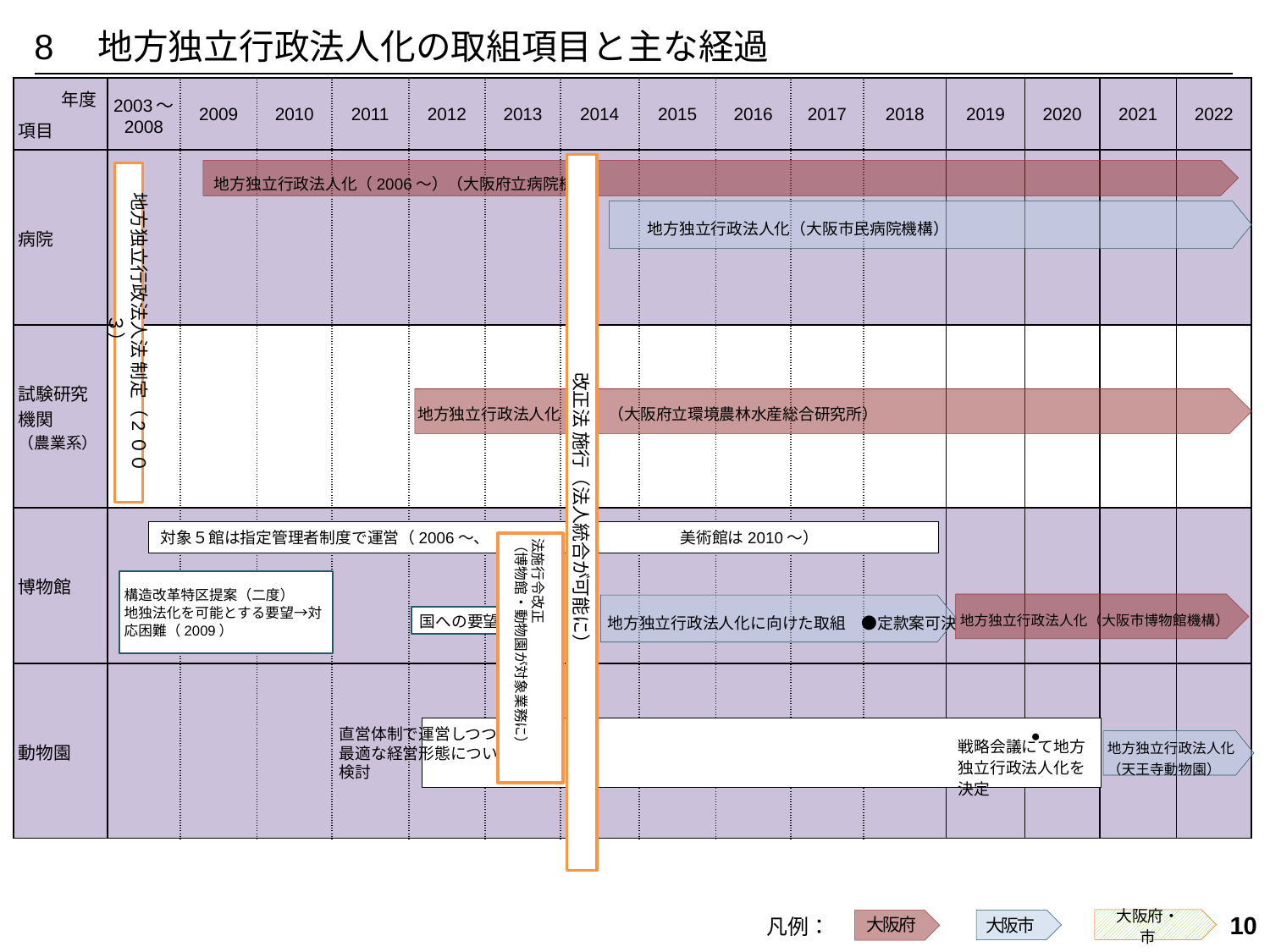

8　地方独立行政法人化の取組項目と主な経過
|  | 2003～ 2008 | 2009 | 2010 | 2011 | 2012 | 2013 | 2014 | 2015 | 2016 | 2017 | 2018 | 2019 | 2020 | 2021 | 2022 |
| --- | --- | --- | --- | --- | --- | --- | --- | --- | --- | --- | --- | --- | --- | --- | --- |
| 病院 |  |  |  |  |  |  |  |  |  |  |  |  |  |  |  |
| 試験研究 機関 （農業系） |  |  |  |  |  |  |  |  |  |  |  |  |  |  |  |
| 博物館 |  |  |  |  |  |  |  |  |  |  |  |  |  |  |  |
| 動物園 |  |  |  |  |  |  |  |  |  |  |  |  |  |  |  |
年度
項目
改正法 施行（法人統合が可能に）
地方独立行政法人化（2006～）（大阪府立病院機構）

地方独立行政法人法 制定（2００３）

地方独立行政法人化（大阪市民病院機構）

地方独立行政法人化　　　（大阪府立環境農林水産総合研究所）
対象５館は指定管理者制度で運営（2006～、　　　　　　　　　　　　美術館は2010～）
法施行令改正
（博物館・動物園が対象業務に）
構造改革特区提案（二度）
地独法化を可能とする要望→対応困難（2009）
地方独立行政法人化に向けた取組　●定款案可決

地方独立行政法人化（大阪市博物館機構）

国への要望
●

直営体制で運営しつつ
最適な経営形態について
検討
戦略会議にて地方独立行政法人化を決定

地方独立行政法人化
（天王寺動物園）

10
凡例：
大阪府
大阪府・市
大阪市